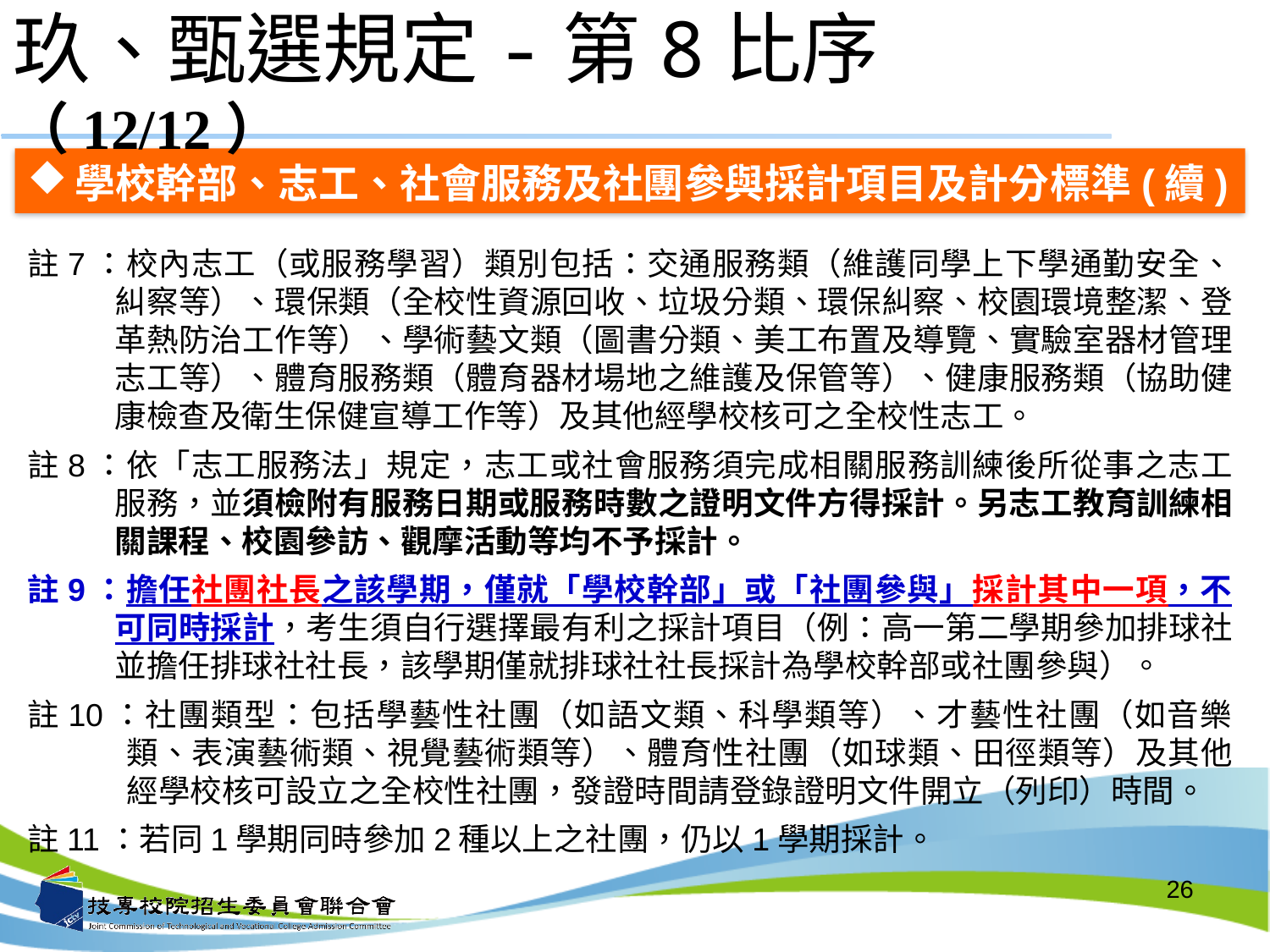

# 玖、甄選規定-第8比序（12/12）
學校幹部、志工、社會服務及社團參與採計項目及計分標準(續)
註7：校內志工（或服務學習）類別包括：交通服務類（維護同學上下學通勤安全、糾察等）、環保類（全校性資源回收、垃圾分類、環保糾察、校園環境整潔、登革熱防治工作等）、學術藝文類（圖書分類、美工布置及導覽、實驗室器材管理志工等）、體育服務類（體育器材場地之維護及保管等）、健康服務類（協助健康檢查及衛生保健宣導工作等）及其他經學校核可之全校性志工。
註8：依「志工服務法」規定，志工或社會服務須完成相關服務訓練後所從事之志工服務，並須檢附有服務日期或服務時數之證明文件方得採計。另志工教育訓練相關課程、校園參訪、觀摩活動等均不予採計。
註9：擔任社團社長之該學期，僅就「學校幹部」或「社團參與」採計其中一項，不可同時採計，考生須自行選擇最有利之採計項目（例：高一第二學期參加排球社並擔任排球社社長，該學期僅就排球社社長採計為學校幹部或社團參與）。
註10：社團類型：包括學藝性社團（如語文類、科學類等）、才藝性社團（如音樂類、表演藝術類、視覺藝術類等）、體育性社團（如球類、田徑類等）及其他經學校核可設立之全校性社團，發證時間請登錄證明文件開立（列印）時間。
註11：若同1學期同時參加2種以上之社團，仍以1學期採計。

26